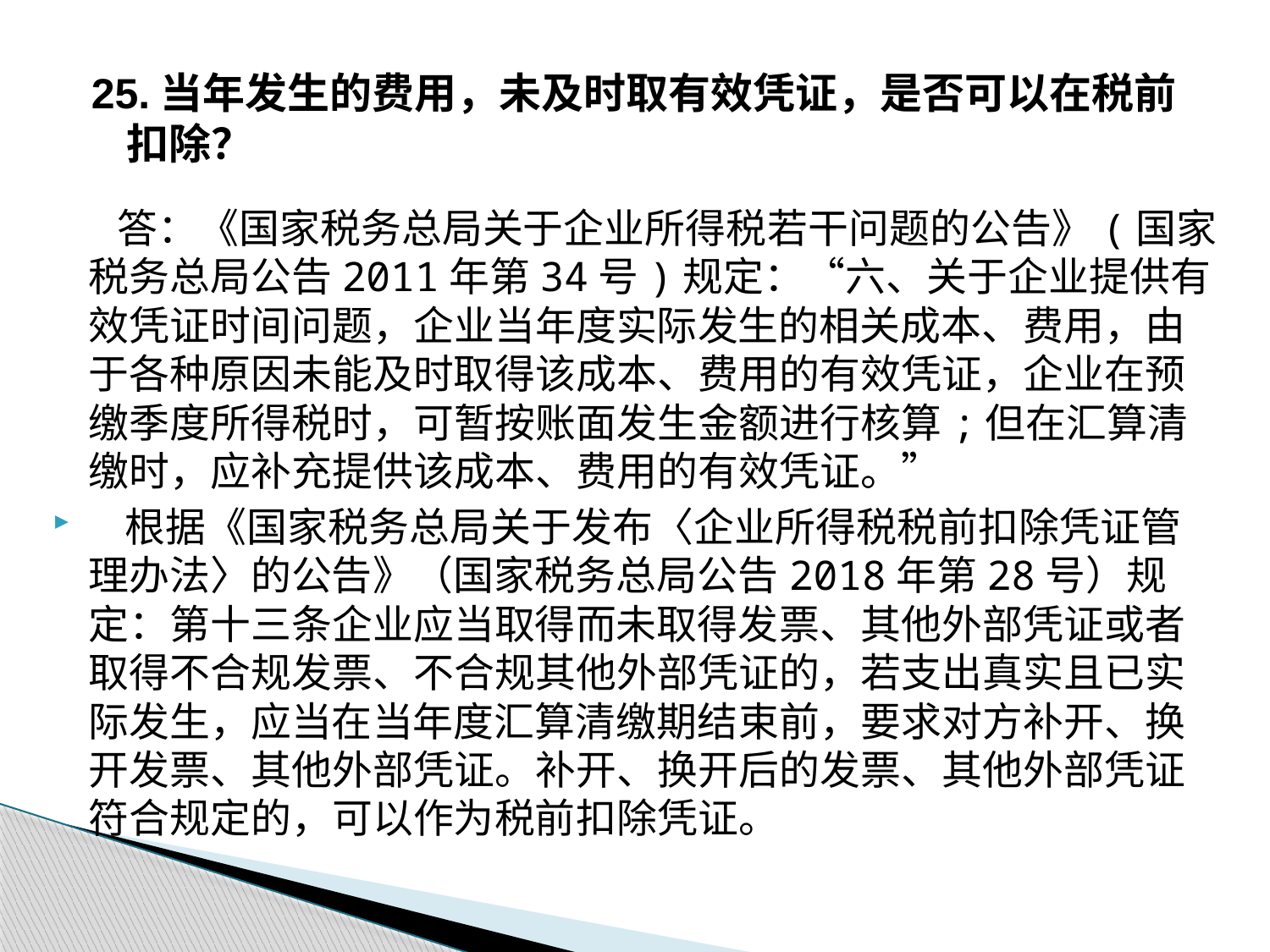

# 25.当年发生的费用，未及时取有效凭证，是否可以在税前扣除？
      答：《国家税务总局关于企业所得税若干问题的公告》(国家税务总局公告2011年第34号)规定：“六、关于企业提供有效凭证时间问题，企业当年度实际发生的相关成本、费用，由于各种原因未能及时取得该成本、费用的有效凭证，企业在预缴季度所得税时，可暂按账面发生金额进行核算;但在汇算清缴时，应补充提供该成本、费用的有效凭证。”
   根据《国家税务总局关于发布〈企业所得税税前扣除凭证管理办法〉的公告》（国家税务总局公告2018年第28号）规定：第十三条企业应当取得而未取得发票、其他外部凭证或者取得不合规发票、不合规其他外部凭证的，若支出真实且已实际发生，应当在当年度汇算清缴期结束前，要求对方补开、换开发票、其他外部凭证。补开、换开后的发票、其他外部凭证符合规定的，可以作为税前扣除凭证。